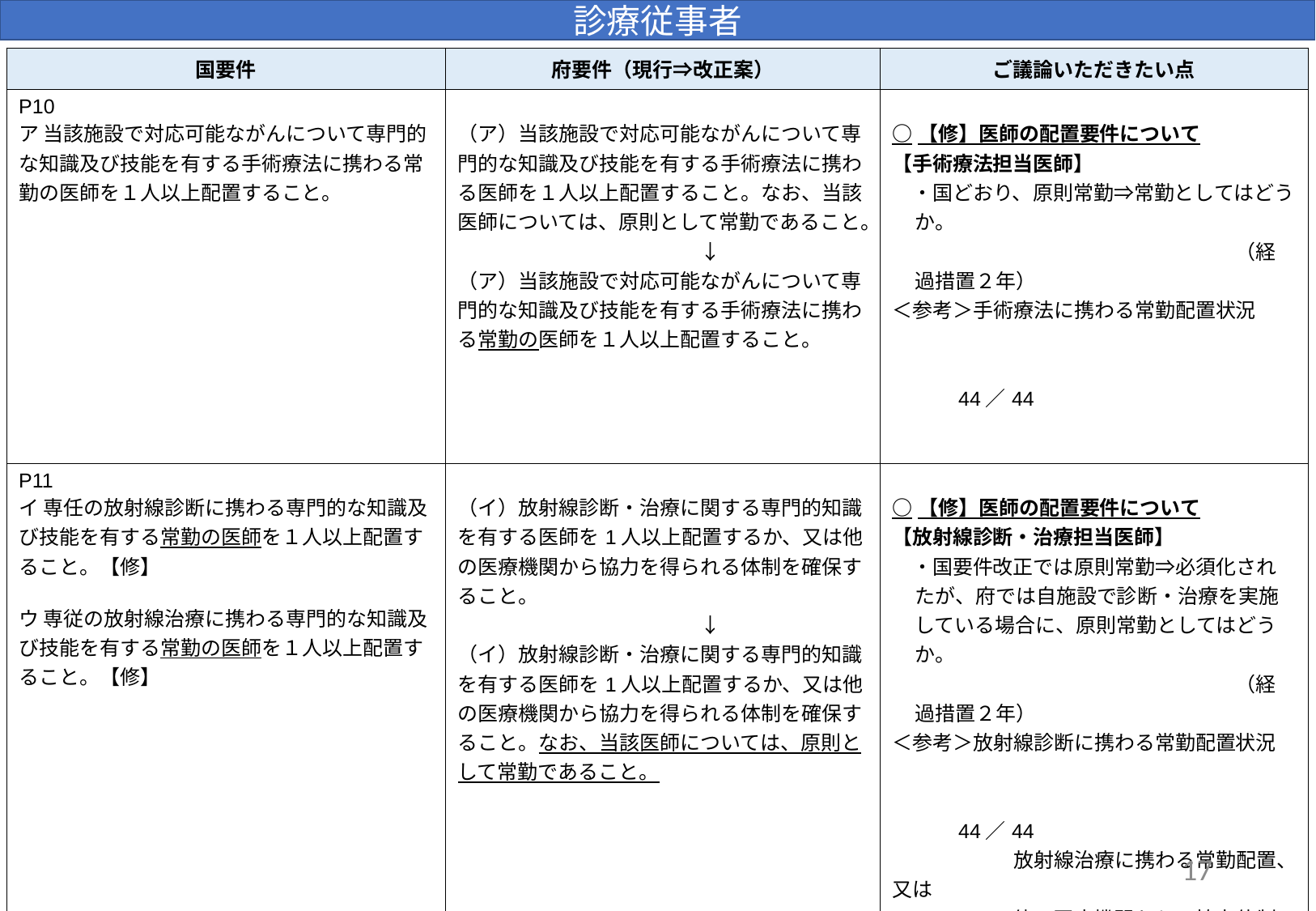

診療従事者
| 国要件 | 府要件（現行⇒改正案） | ご議論いただきたい点 |
| --- | --- | --- |
| P10 ア 当該施設で対応可能ながんについて専門的な知識及び技能を有する手術療法に携わる常勤の医師を１人以上配置すること。 | （ア）当該施設で対応可能ながんについて専門的な知識及び技能を有する手術療法に携わる医師を１人以上配置すること。なお、当該医師については、原則として常勤であること。 　　　　　　　　　　　　↓ （ア）当該施設で対応可能ながんについて専門的な知識及び技能を有する手術療法に携わる常勤の医師を１人以上配置すること。 | ○【修】医師の配置要件について 【手術療法担当医師】 　・国どおり、原則常勤⇒常勤としてはどうか。 　　　　　　　　　　　　　　　　　（経過措置２年）　 ＜参考＞手術療法に携わる常勤配置状況　　 　　　　　　　　　　　　　　　　　　　　　　44／44 |
| P11 イ 専任の放射線診断に携わる専門的な知識及び技能を有する常勤の医師を１人以上配置すること。【修】 ウ 専従の放射線治療に携わる専門的な知識及び技能を有する常勤の医師を１人以上配置すること。【修】 | （イ）放射線診断・治療に関する専門的知識を有する医師を1人以上配置するか、又は他の医療機関から協力を得られる体制を確保すること。 　　　　　　　　　　　　↓ （イ）放射線診断・治療に関する専門的知識を有する医師を1人以上配置するか、又は他の医療機関から協力を得られる体制を確保すること。なお、当該医師については、原則として常勤であること。 | ○【修】医師の配置要件について 【放射線診断・治療担当医師】 　・国要件改正では原則常勤⇒必須化されたが、府では自施設で診断・治療を実施している場合に、原則常勤としてはどうか。　　　 　　　　　　　　　　　　　　　　　（経過措置２年）　　　　　　　　　 ＜参考＞放射線診断に携わる常勤配置状況　　 　　　　　　　　　　　　　　　　　　　　　　44／44 　　　　　　放射線治療に携わる常勤配置、又は　　　　 　　　　　　他の医療機関からの協力体制確保　 　　　　　　　　　　　　　　　　　　　　　　44／44 |
17